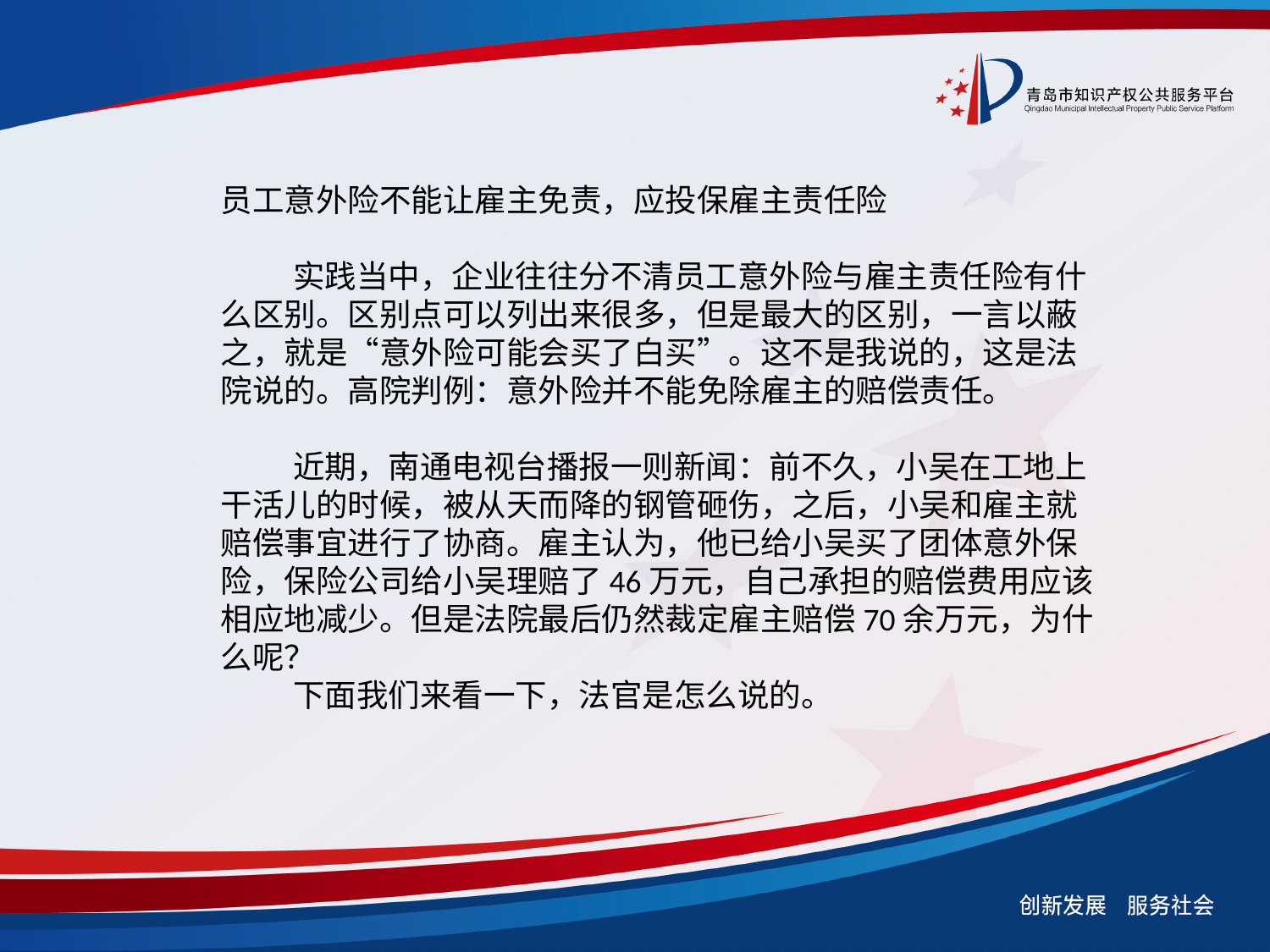

员工意外险不能让雇主免责，应投保雇主责任险

         实践当中，企业往往分不清员工意外险与雇主责任险有什么区别。区别点可以列出来很多，但是最大的区别，一言以蔽之，就是“意外险可能会买了白买”。这不是我说的，这是法院说的。高院判例：意外险并不能免除雇主的赔偿责任。

         近期，南通电视台播报一则新闻：前不久，小吴在工地上干活儿的时候，被从天而降的钢管砸伤，之后，小吴和雇主就赔偿事宜进行了协商。雇主认为，他已给小吴买了团体意外保险，保险公司给小吴理赔了46万元，自己承担的赔偿费用应该相应地减少。但是法院最后仍然裁定雇主赔偿70余万元，为什么呢？
         下面我们来看一下，法官是怎么说的。